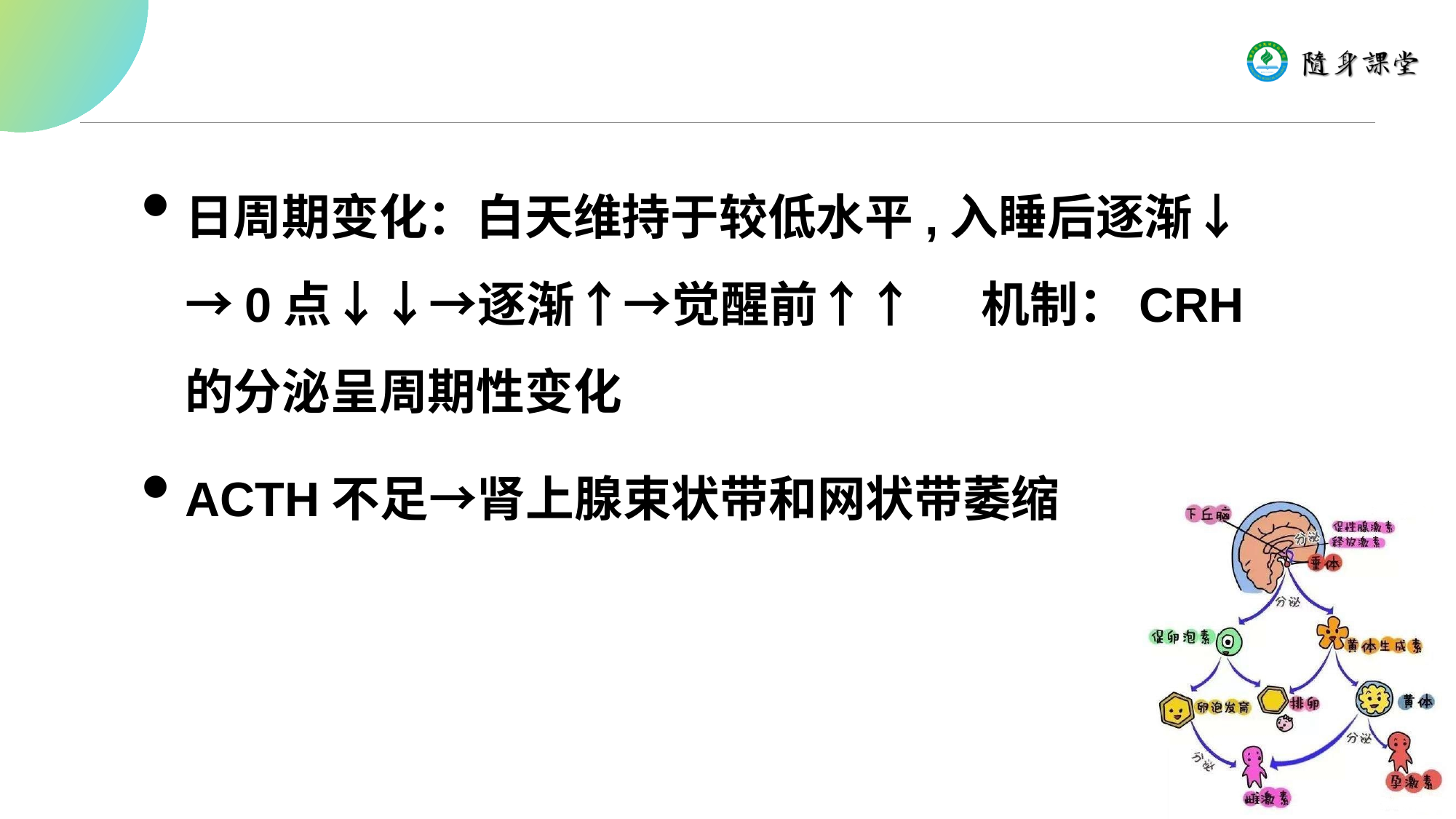

日周期变化：白天维持于较低水平,入睡后逐渐↓→0点↓↓→逐渐↑→觉醒前↑↑      机制：CRH的分泌呈周期性变化
ACTH不足→肾上腺束状带和网状带萎缩